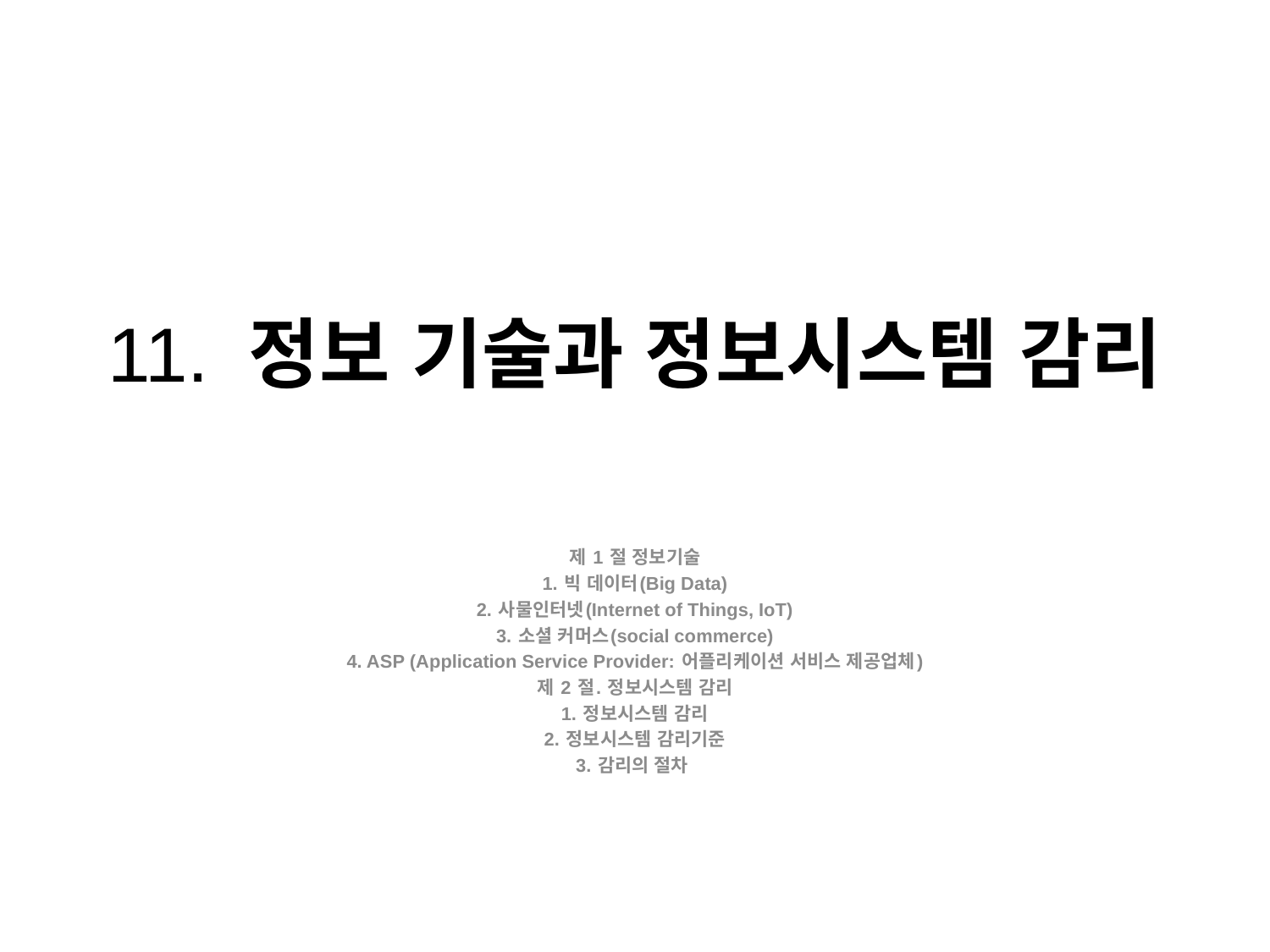

# 11. 정보 기술과 정보시스템 감리
제 1 절 정보기술
1. 빅 데이터(Big Data)
2. 사물인터넷(Internet of Things, IoT)
3. 소셜 커머스(social commerce)
4. ASP (Application Service Provider: 어플리케이션 서비스 제공업체)
제 2 절. 정보시스템 감리
1. 정보시스템 감리
2. 정보시스템 감리기준
3. 감리의 절차